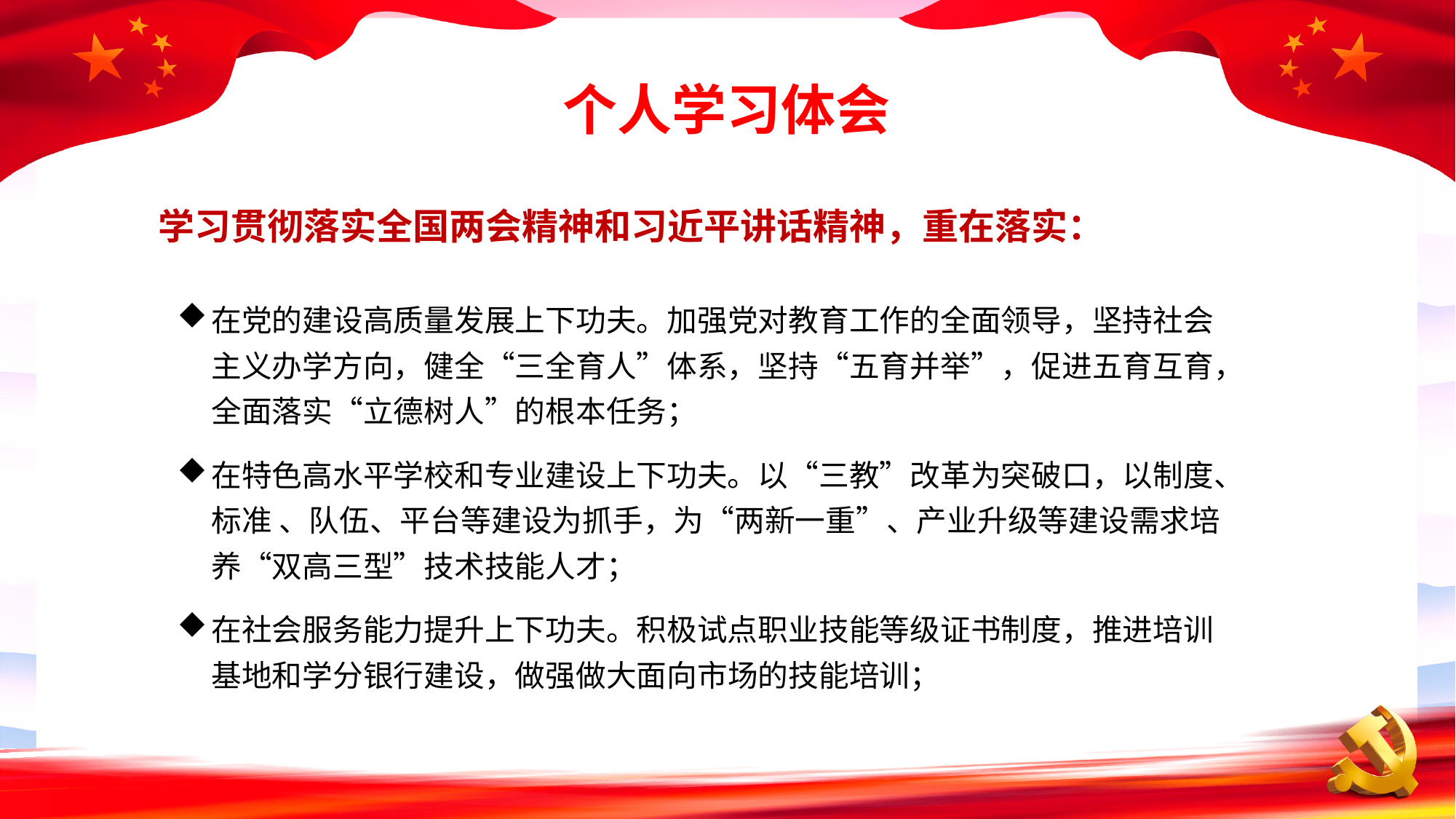

学习贯彻落实全国两会精神和习近平讲话精神，重在落实：
在党的建设高质量发展上下功夫。加强党对教育工作的全面领导，坚持社会主义办学方向，健全“三全育人”体系，坚持“五育并举”，促进五育互育，全面落实“立德树人”的根本任务；
在特色高水平学校和专业建设上下功夫。以“三教”改革为突破口，以制度、标准 、队伍、平台等建设为抓手，为“两新一重”、产业升级等建设需求培养“双高三型”技术技能人才；
在社会服务能力提升上下功夫。积极试点职业技能等级证书制度，推进培训基地和学分银行建设，做强做大面向市场的技能培训；